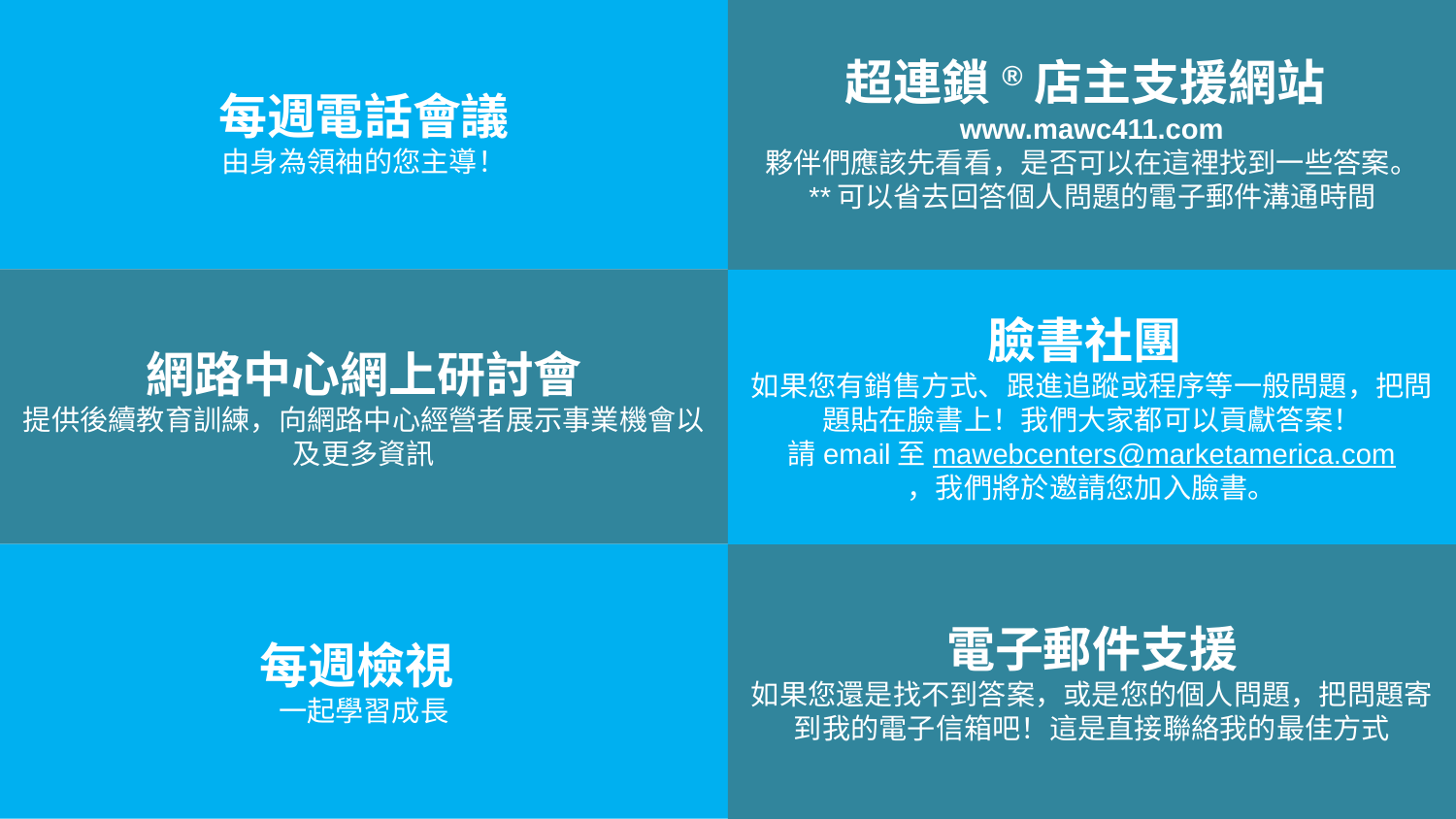

每週電話會議
由身為領袖的您主導！
超連鎖®店主支援網站
www.mawc411.com
夥伴們應該先看看，是否可以在這裡找到一些答案。
**可以省去回答個人問題的電子郵件溝通時間
網路中心網上研討會
提供後續教育訓練，向網路中心經營者展示事業機會以及更多資訊
臉書社團
如果您有銷售方式、跟進追蹤或程序等一般問題，把問題貼在臉書上！我們大家都可以貢獻答案！
請email至mawebcenters@marketamerica.com
，我們將於邀請您加入臉書。
每週檢視
一起學習成長
電子郵件支援
如果您還是找不到答案，或是您的個人問題，把問題寄到我的電子信箱吧！這是直接聯絡我的最佳方式